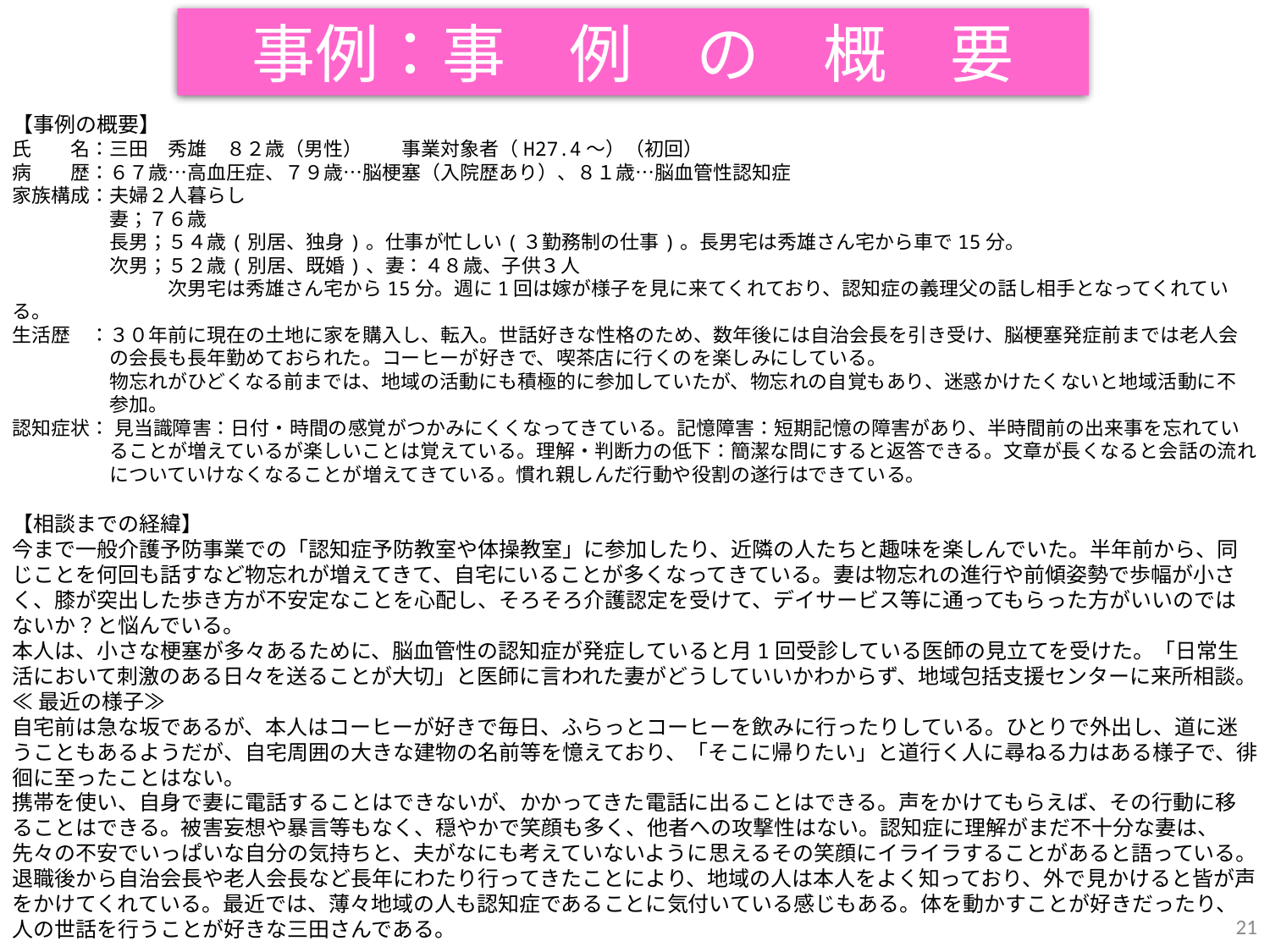

事例：事　例　の　概　要
【事例の概要】
氏　　名：三田　秀雄　８２歳（男性）　　事業対象者（H27.4～）（初回）
病　　歴：６７歳…高血圧症、７９歳…脳梗塞（入院歴あり）、８１歳…脳血管性認知症
家族構成：夫婦２人暮らし
　　　　　妻；７６歳
　　　　　長男；５４歳(別居、独身)。仕事が忙しい(３勤務制の仕事)。長男宅は秀雄さん宅から車で15分。
　　　　　次男；５２歳(別居、既婚)、妻：４８歳、子供３人
　　　　　　　　次男宅は秀雄さん宅から15分。週に1回は嫁が様子を見に来てくれており、認知症の義理父の話し相手となってくれている。
生活歴　：３０年前に現在の土地に家を購入し、転入。世話好きな性格のため、数年後には自治会長を引き受け、脳梗塞発症前までは老人会
　　　　　の会長も長年勤めておられた。コーヒーが好きで、喫茶店に行くのを楽しみにしている。
　　　　　物忘れがひどくなる前までは、地域の活動にも積極的に参加していたが、物忘れの自覚もあり、迷惑かけたくないと地域活動に不
　　　　　参加。
認知症状： 見当識障害：日付・時間の感覚がつかみにくくなってきている。記憶障害：短期記憶の障害があり、半時間前の出来事を忘れてい
　　　　　ることが増えているが楽しいことは覚えている。理解・判断力の低下：簡潔な問にすると返答できる。文章が長くなると会話の流れ
　　　　　についていけなくなることが増えてきている。慣れ親しんだ行動や役割の遂行はできている。

【相談までの経緯】
今まで一般介護予防事業での「認知症予防教室や体操教室」に参加したり、近隣の人たちと趣味を楽しんでいた。半年前から、同じことを何回も話すなど物忘れが増えてきて、自宅にいることが多くなってきている。妻は物忘れの進行や前傾姿勢で歩幅が小さく、膝が突出した歩き方が不安定なことを心配し、そろそろ介護認定を受けて、デイサービス等に通ってもらった方がいいのではないか？と悩んでいる。
本人は、小さな梗塞が多々あるために、脳血管性の認知症が発症していると月1回受診している医師の見立てを受けた。「日常生活において刺激のある日々を送ることが大切」と医師に言われた妻がどうしていいかわからず、地域包括支援センターに来所相談。
≪最近の様子≫
自宅前は急な坂であるが、本人はコーヒーが好きで毎日、ふらっとコーヒーを飲みに行ったりしている。ひとりで外出し、道に迷うこともあるようだが、自宅周囲の大きな建物の名前等を憶えており、「そこに帰りたい」と道行く人に尋ねる力はある様子で、徘徊に至ったことはない。
携帯を使い、自身で妻に電話することはできないが、かかってきた電話に出ることはできる。声をかけてもらえば、その行動に移ることはできる。被害妄想や暴言等もなく、穏やかで笑顔も多く、他者への攻撃性はない。認知症に理解がまだ不十分な妻は、先々の不安でいっぱいな自分の気持ちと、夫がなにも考えていないように思えるその笑顔にイライラすることがあると語っている。退職後から自治会長や老人会長など長年にわたり行ってきたことにより、地域の人は本人をよく知っており、外で見かけると皆が声をかけてくれている。最近では、薄々地域の人も認知症であることに気付いている感じもある。体を動かすことが好きだったり、人の世話を行うことが好きな三田さんである。

21